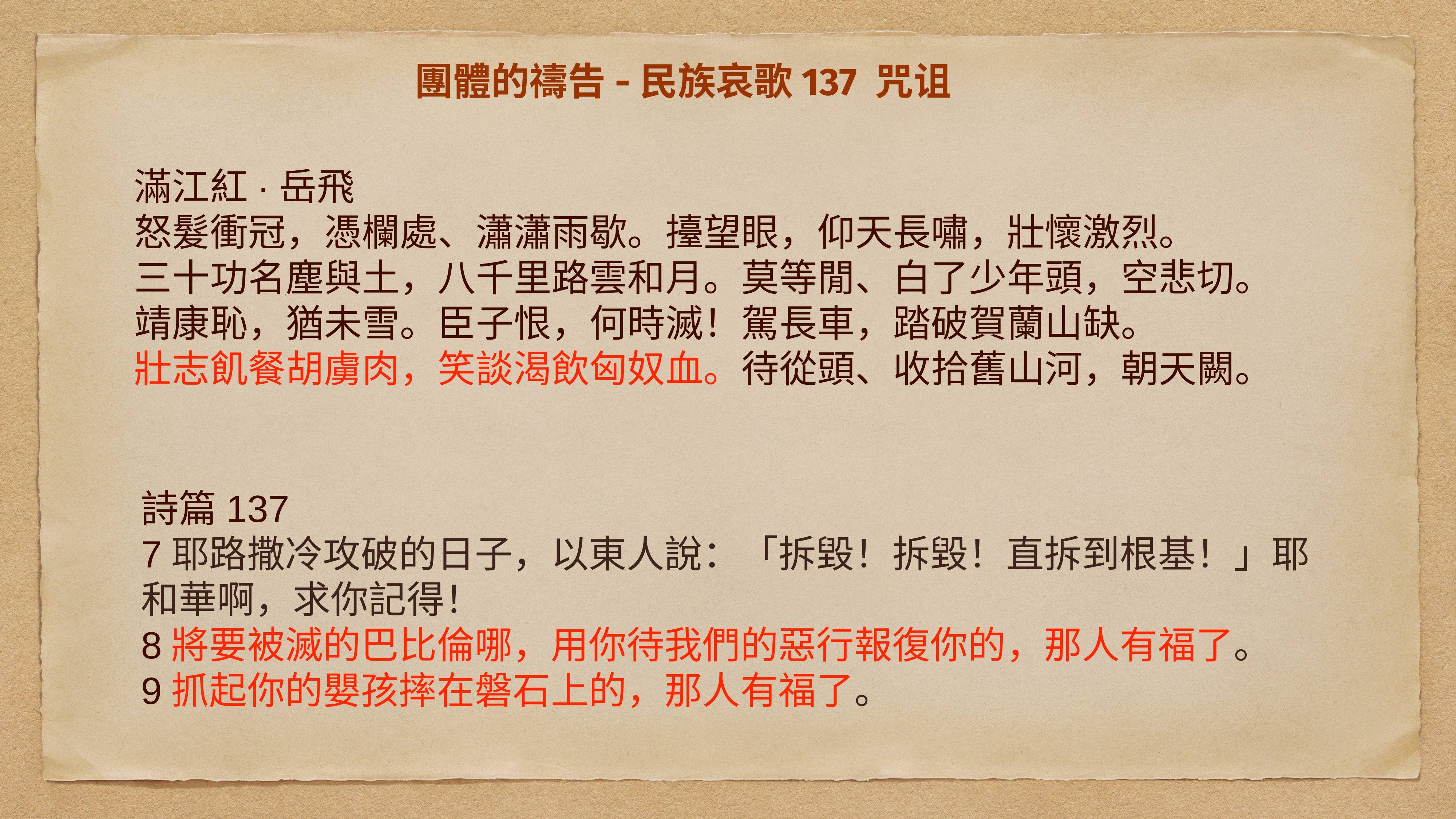

# 團體的禱告-民族哀歌137 咒诅
滿江紅·岳飛
怒髮衝冠，憑欄處、瀟瀟雨歇。擡望眼，仰天長嘯，壯懷激烈。
三十功名塵與土，八千里路雲和月。莫等閒、白了少年頭，空悲切。
靖康恥，猶未雪。臣子恨，何時滅！駕長車，踏破賀蘭山缺。
壯志飢餐胡虜肉，笑談渴飲匈奴血。待從頭、收拾舊山河，朝天闕。
詩篇137
7耶路撒冷攻破的日子，以東人說：「拆毀！拆毀！直拆到根基！」耶和華啊，求你記得！
8將要被滅的巴比倫哪，用你待我們的惡行報復你的，那人有福了。
9抓起你的嬰孩摔在磐石上的，那人有福了。